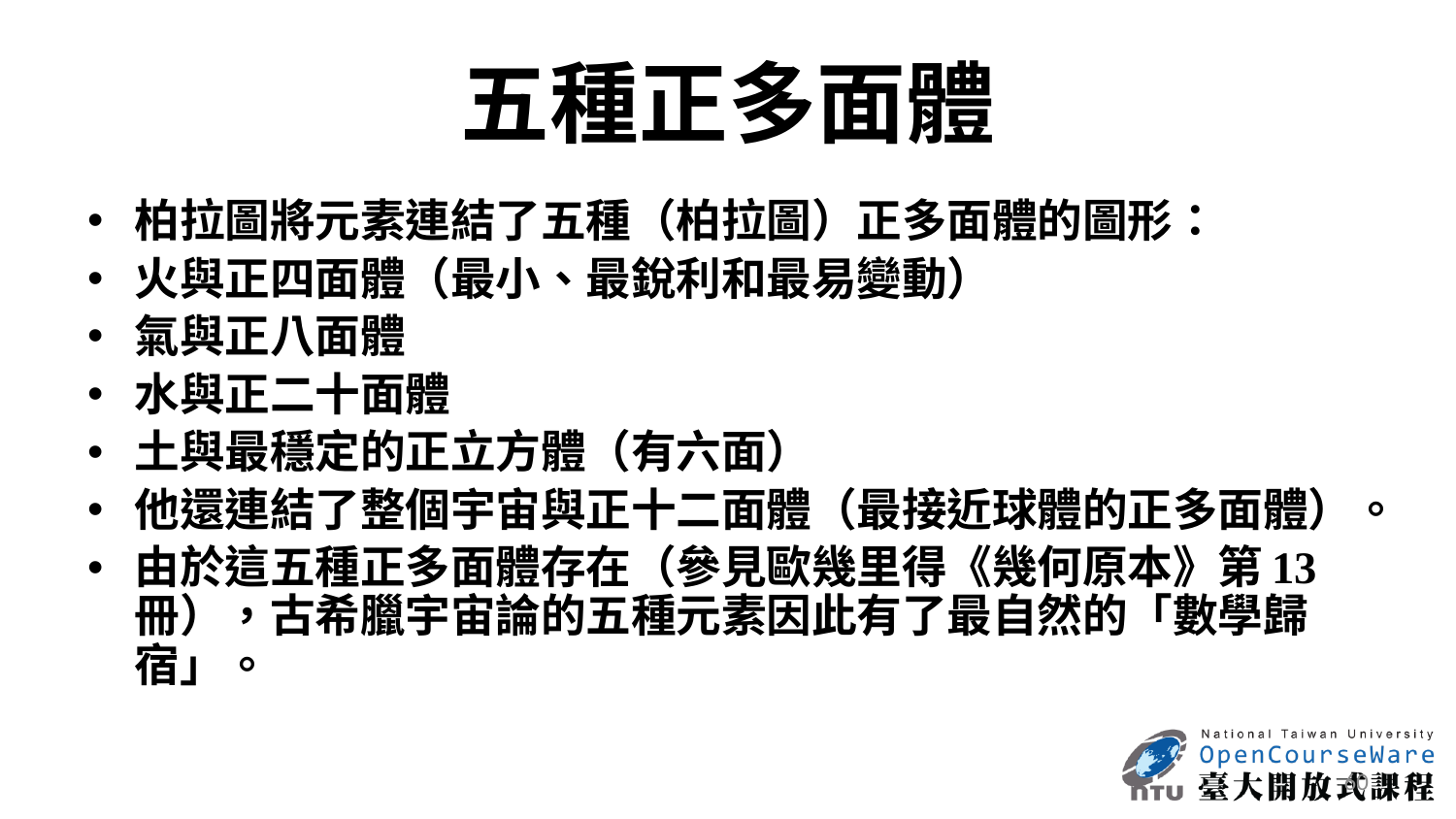

# 五種正多面體
柏拉圖將元素連結了五種（柏拉圖）正多面體的圖形：
火與正四面體（最小、最銳利和最易變動）
氣與正八面體
水與正二十面體
土與最穩定的正立方體（有六面）
他還連結了整個宇宙與正十二面體（最接近球體的正多面體）。
由於這五種正多面體存在（參見歐幾里得《幾何原本》第13冊），古希臘宇宙論的五種元素因此有了最自然的「數學歸宿」。
60